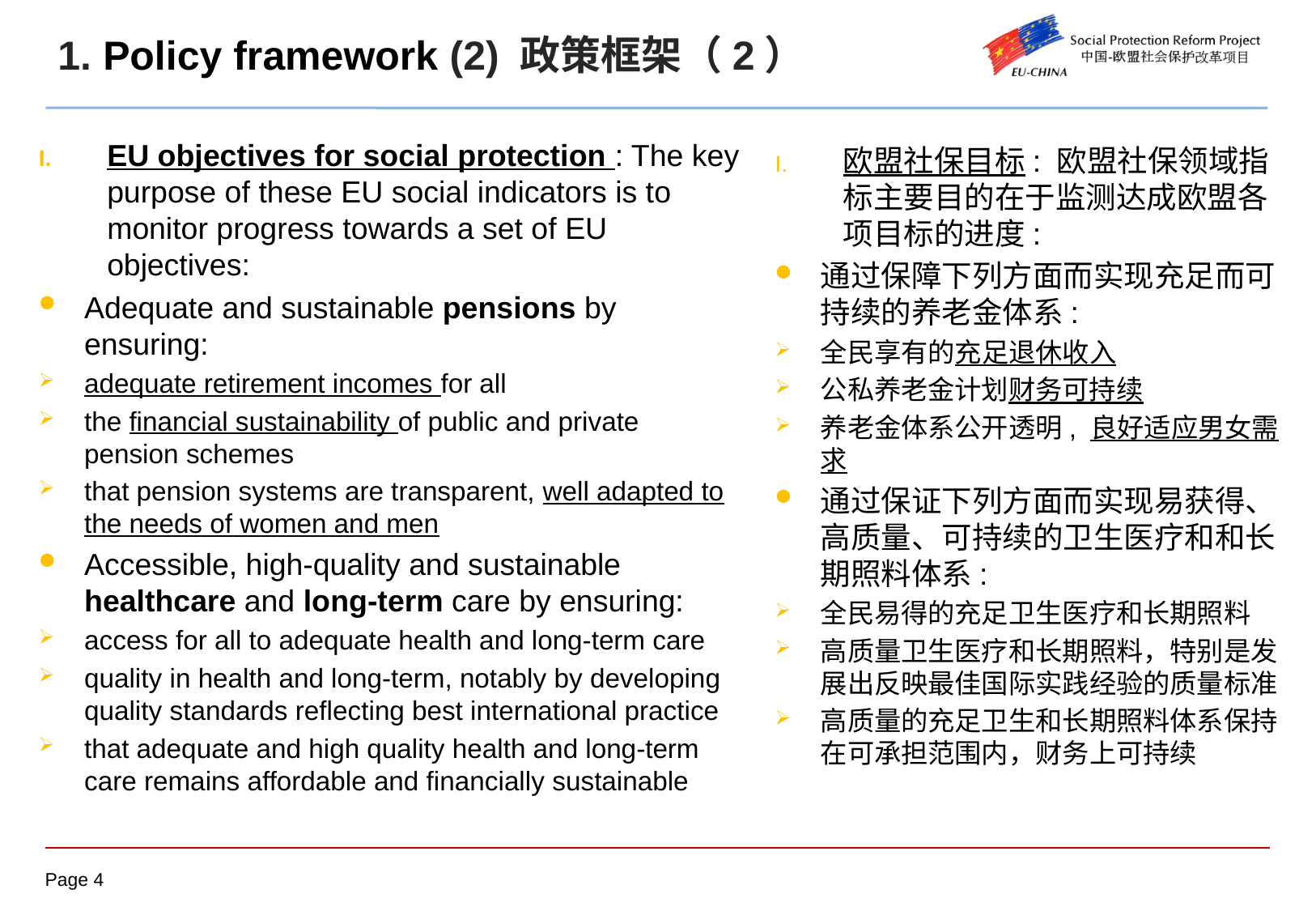

# 1. Policy framework (2) 政策框架（2）
EU objectives for social protection : The key purpose of these EU social indicators is to monitor progress towards a set of EU objectives:
Adequate and sustainable pensions by ensuring:
adequate retirement incomes for all
the financial sustainability of public and private pension schemes
that pension systems are transparent, well adapted to the needs of women and men
Accessible, high-quality and sustainable healthcare and long-term care by ensuring:
access for all to adequate health and long-term care
quality in health and long-term, notably by developing quality standards reflecting best international practice
that adequate and high quality health and long-term care remains affordable and financially sustainable

欧盟社保目标: 欧盟社保领域指标主要目的在于监测达成欧盟各项目标的进度:
通过保障下列方面而实现充足而可持续的养老金体系:
全民享有的充足退休收入
公私养老金计划财务可持续
养老金体系公开透明, 良好适应男女需求
通过保证下列方面而实现易获得、高质量、可持续的卫生医疗和和长期照料体系:
全民易得的充足卫生医疗和长期照料
高质量卫生医疗和长期照料，特别是发展出反映最佳国际实践经验的质量标准
高质量的充足卫生和长期照料体系保持在可承担范围内，财务上可持续